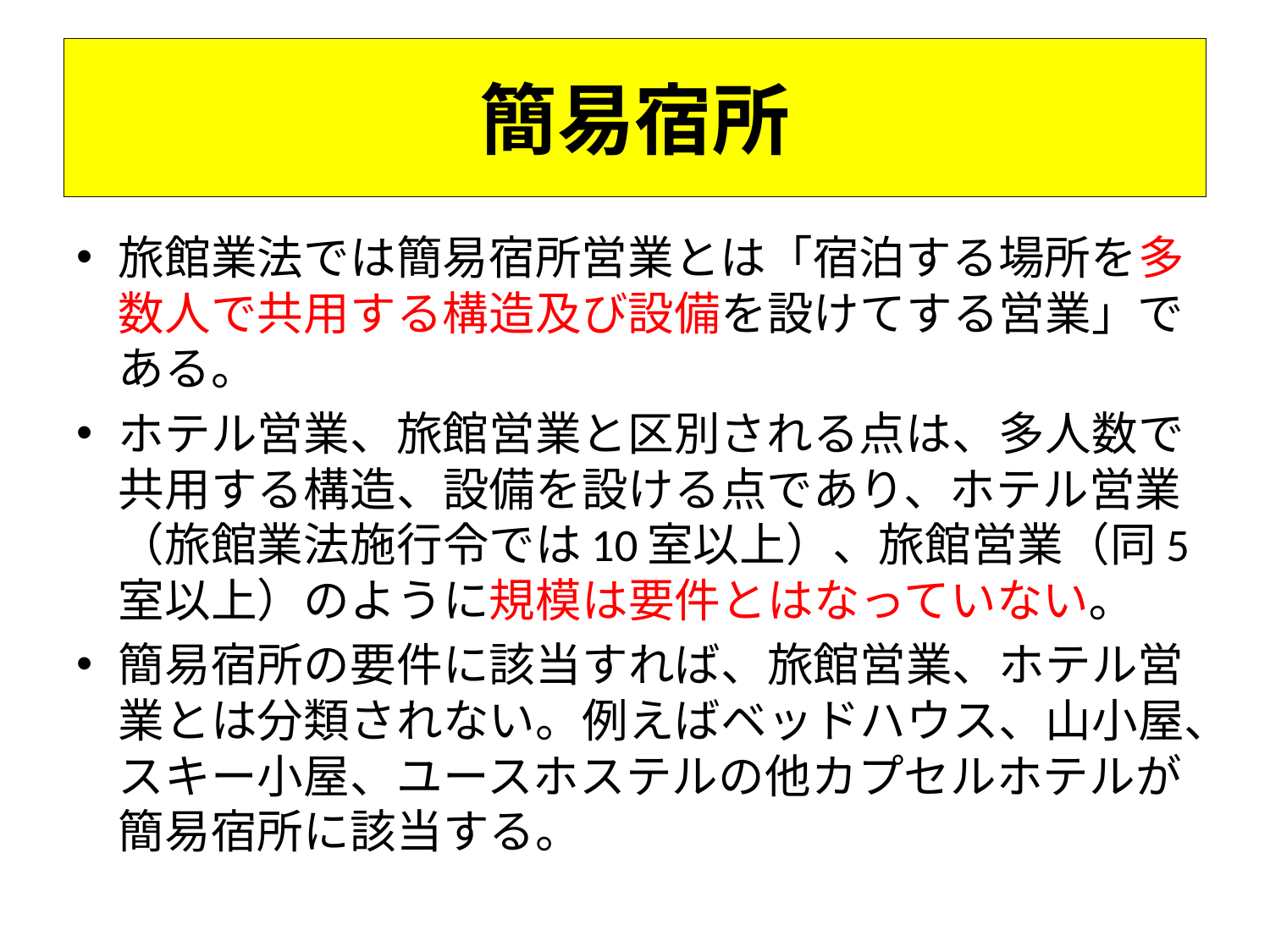

# 簡易宿所
旅館業法では簡易宿所営業とは「宿泊する場所を多数人で共用する構造及び設備を設けてする営業」である。
ホテル営業、旅館営業と区別される点は、多人数で共用する構造、設備を設ける点であり、ホテル営業（旅館業法施行令では10室以上）、旅館営業（同5室以上）のように規模は要件とはなっていない｡
簡易宿所の要件に該当すれば、旅館営業、ホテル営業とは分類されない。例えばベッドハウス、山小屋、スキー小屋、ユースホステルの他カプセルホテルが簡易宿所に該当する。